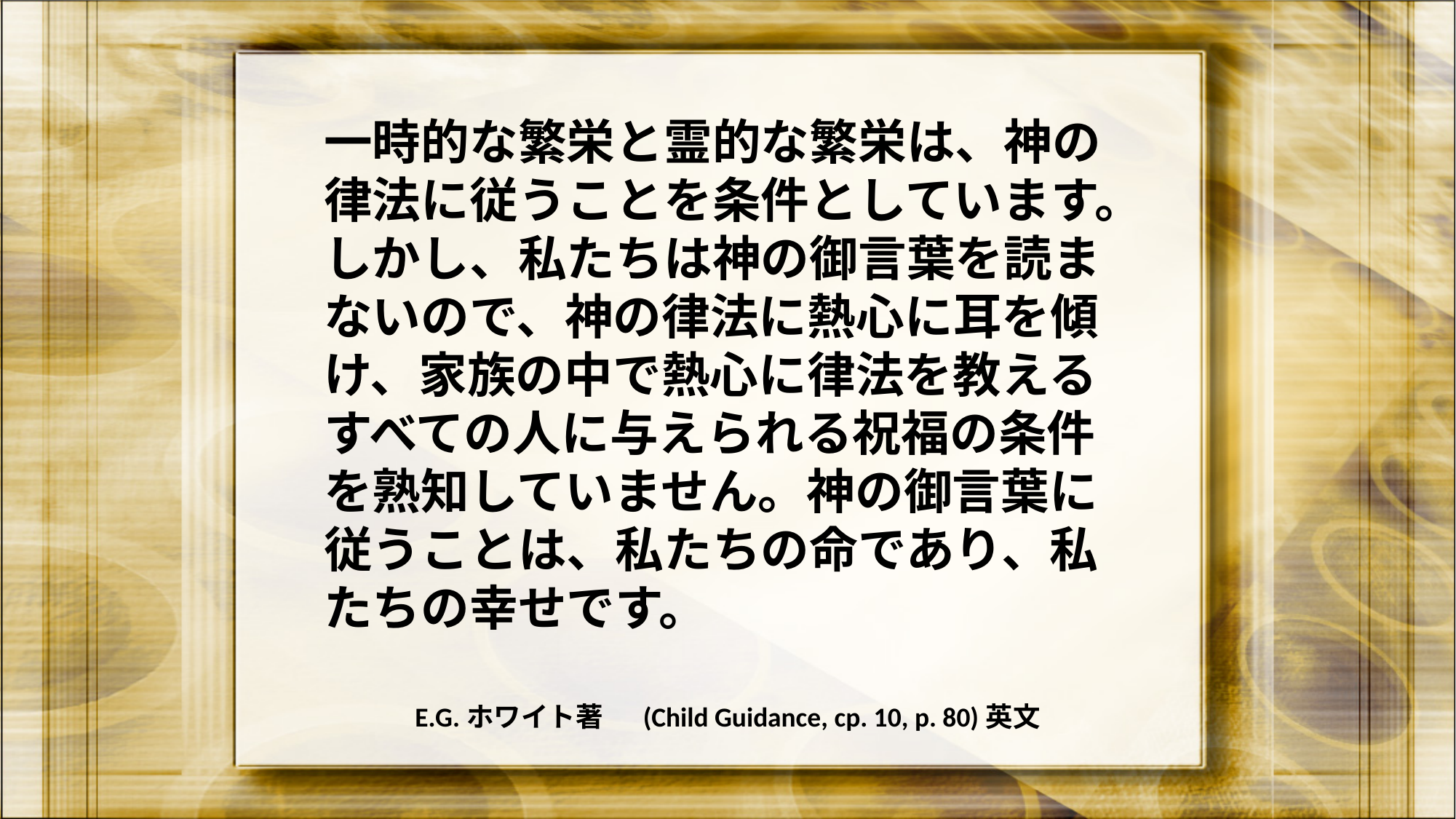

一時的な繁栄と霊的な繁栄は、神の律法に従うことを条件としています。しかし、私たちは神の御言葉を読まないので、神の律法に熱心に耳を傾け、家族の中で熱心に律法を教えるすべての人に与えられる祝福の条件を熟知していません。神の御言葉に従うことは、私たちの命であり、私たちの幸せです。
E.G.ホワイト著 　(Child Guidance, cp. 10, p. 80)英文